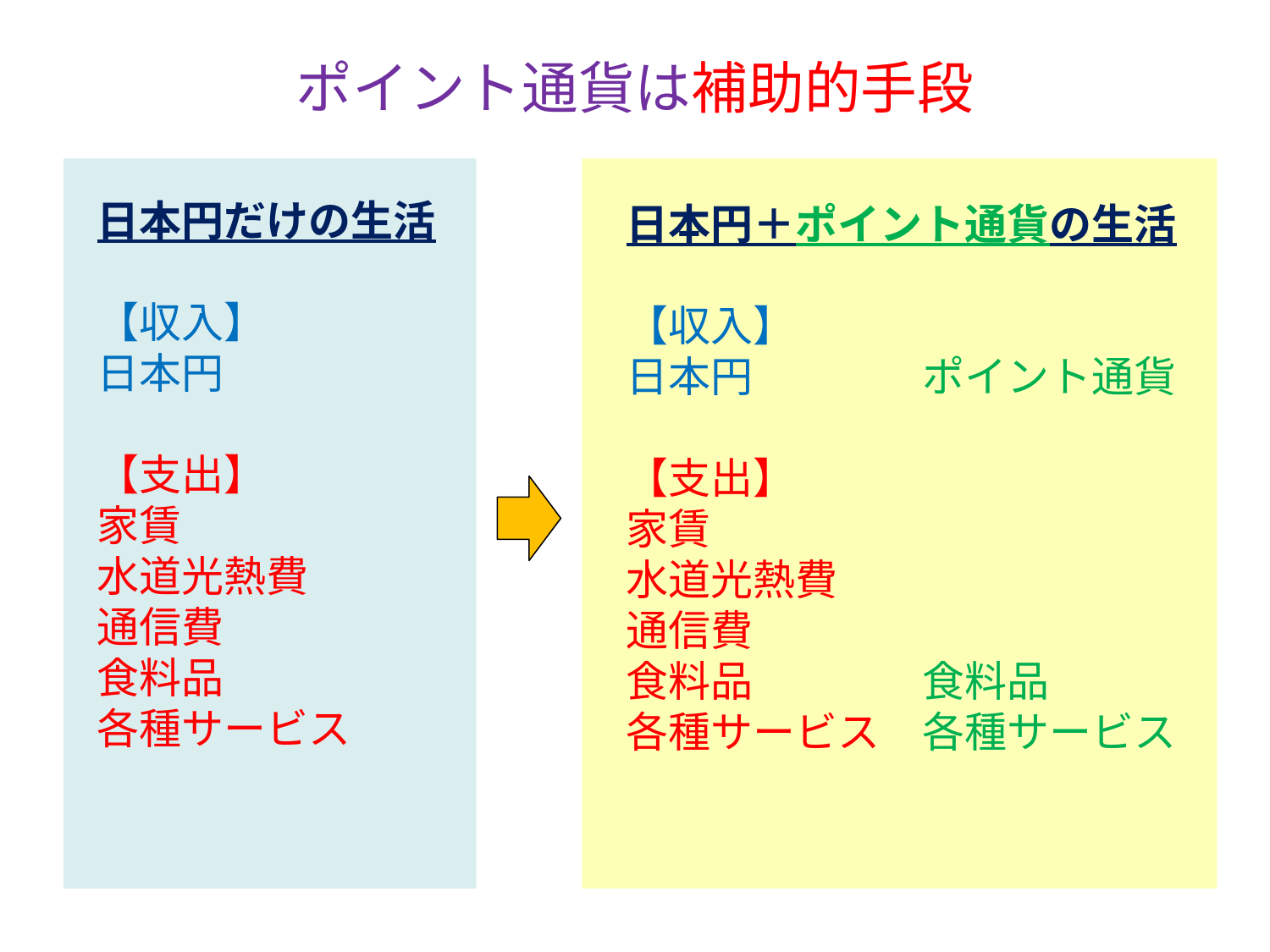

# ポイント通貨は補助的手段

日本円だけの生活

【収入】
日本円

【支出】
家賃
水道光熱費
通信費
食料品
各種サービス

日本円＋ポイント通貨の生活

【収入】
日本円　　　　ポイント通貨

【支出】
家賃
水道光熱費
通信費
食料品	　食料品
各種サービス　各種サービス